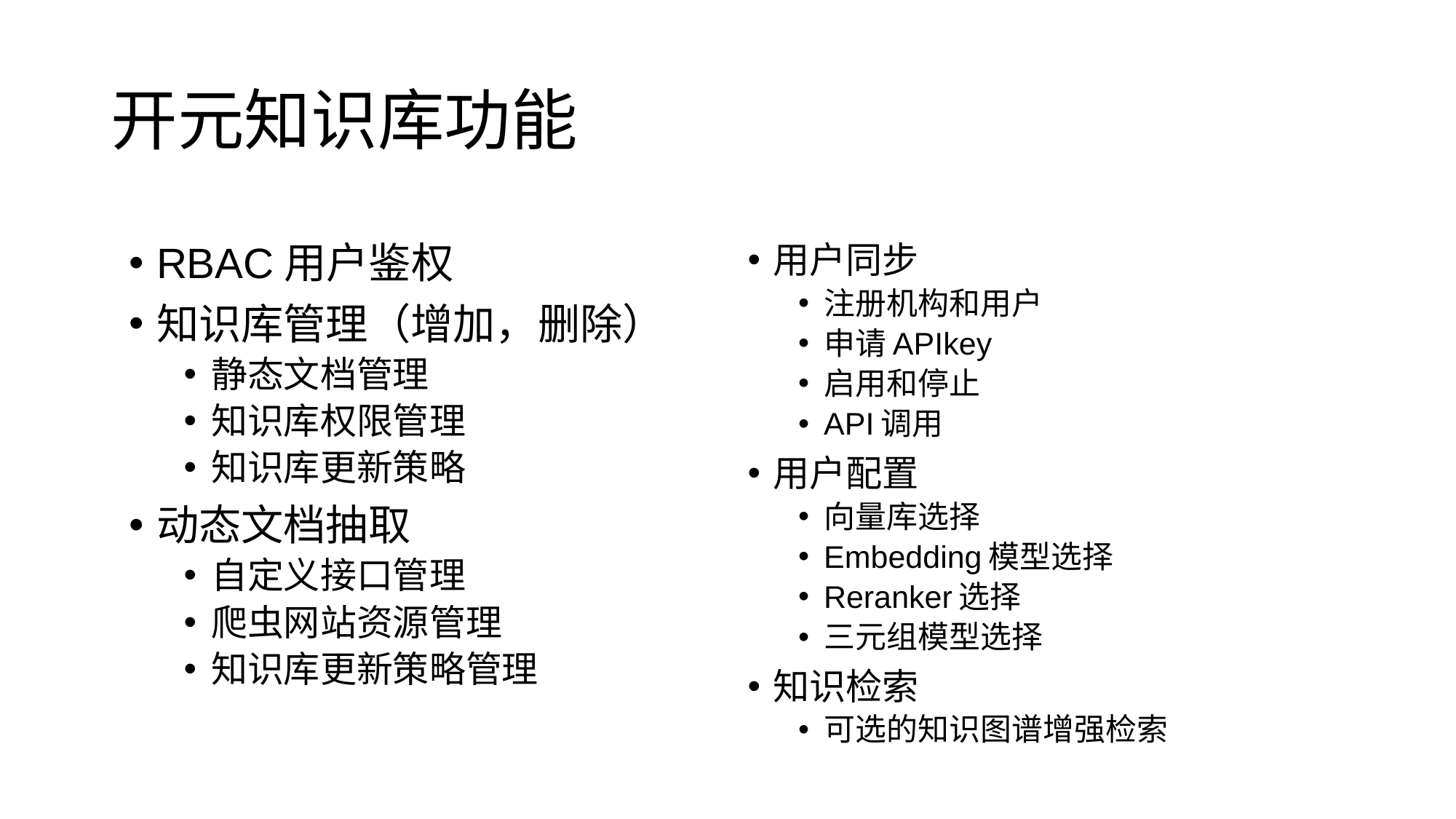

# 开元知识库功能
RBAC用户鉴权
知识库管理（增加，删除）
静态文档管理
知识库权限管理
知识库更新策略
动态文档抽取
自定义接口管理
爬虫网站资源管理
知识库更新策略管理

用户同步
注册机构和用户
申请APIkey
启用和停止
API调用
用户配置
向量库选择
Embedding模型选择
Reranker选择
三元组模型选择
知识检索
可选的知识图谱增强检索